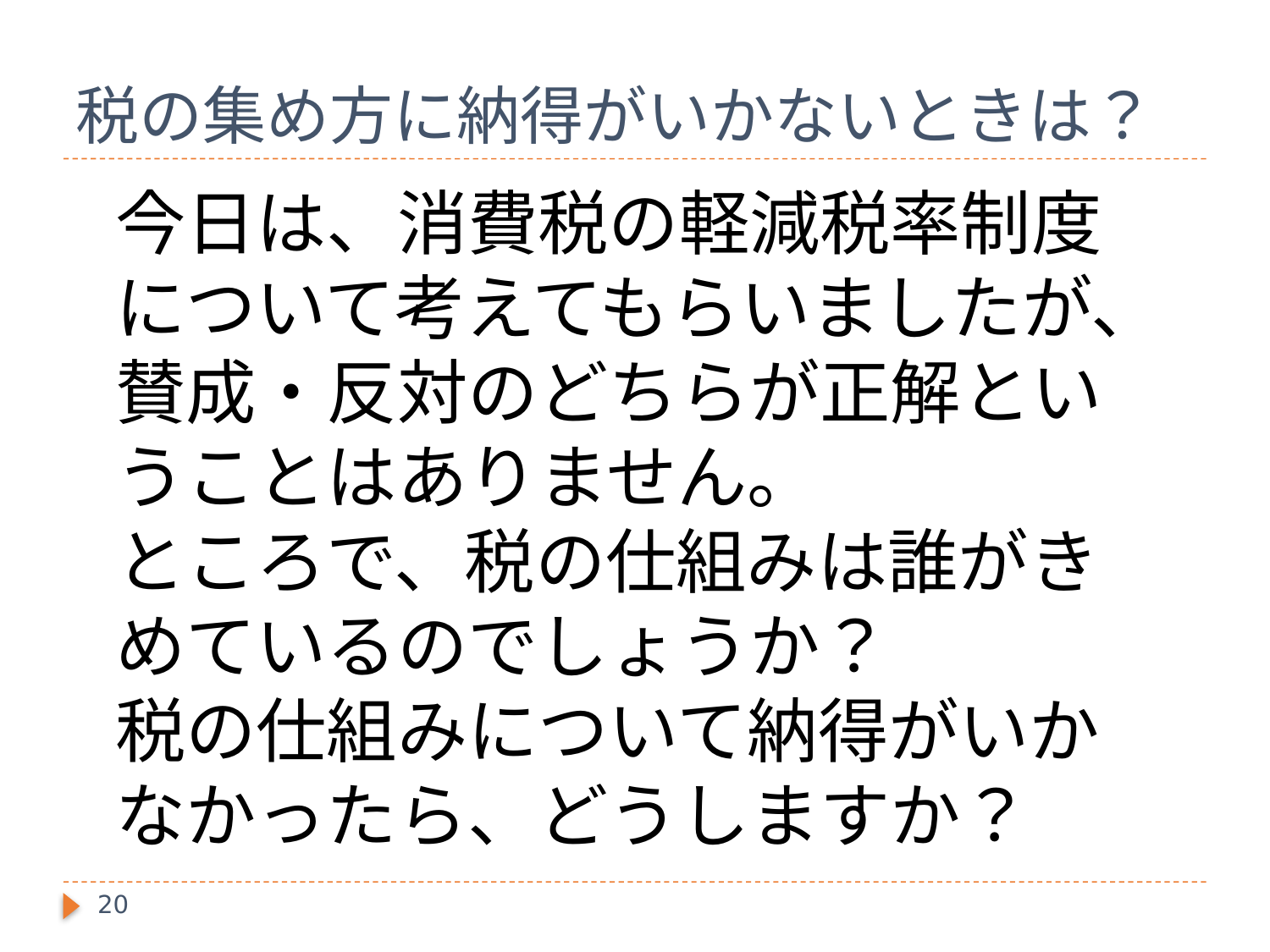

# 税の集め方に納得がいかないときは？
今日は、消費税の軽減税率制度について考えてもらいましたが、賛成・反対のどちらが正解ということはありません。
ところで、税の仕組みは誰がきめているのでしょうか？
税の仕組みについて納得がいかなかったら、どうしますか？

20